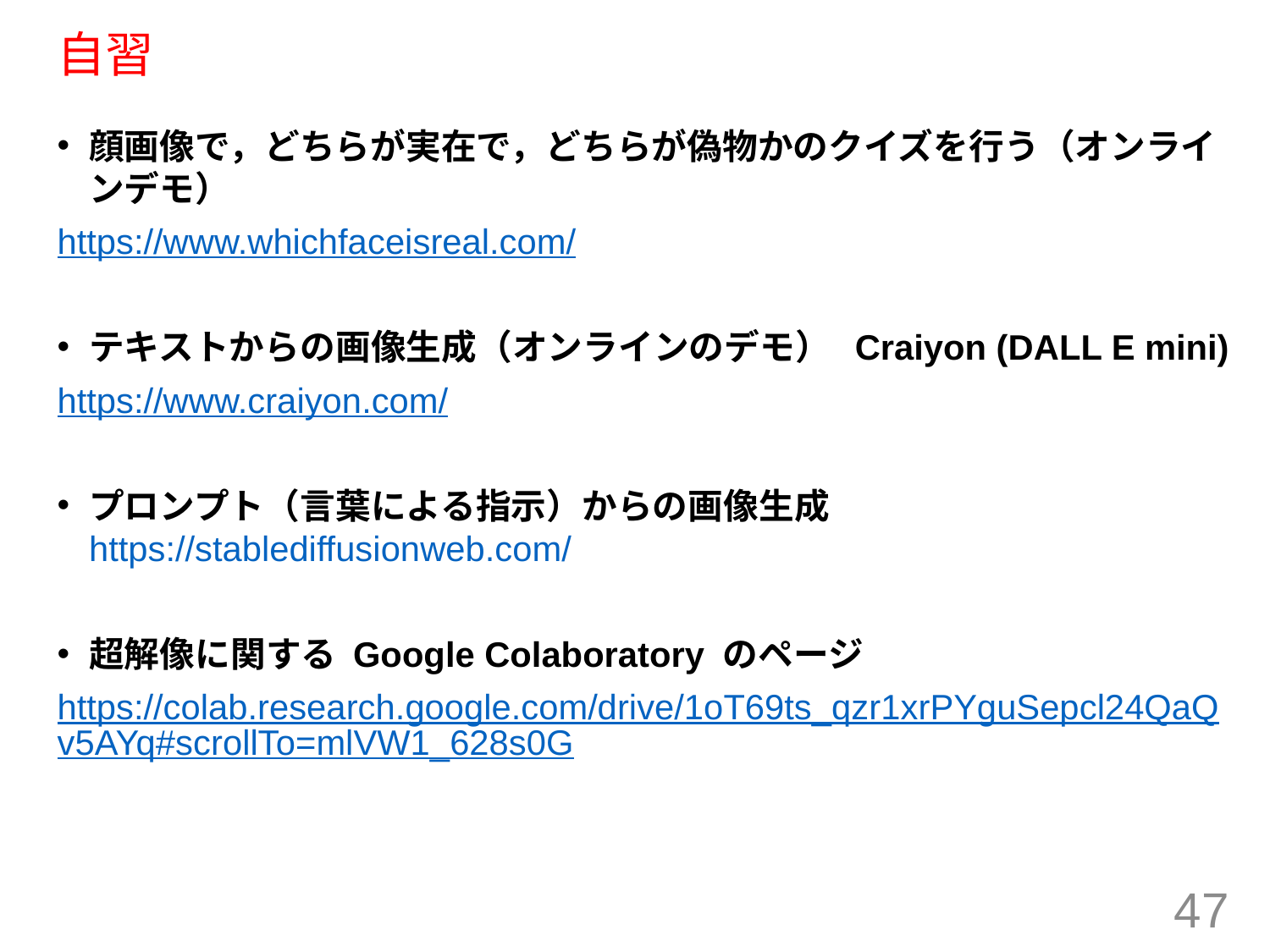

# 自習
顔画像で，どちらが実在で，どちらが偽物かのクイズを行う（オンラインデモ）
https://www.whichfaceisreal.com/

テキストからの画像生成（オンラインのデモ）  Craiyon (DALL E mini)
https://www.craiyon.com/

プロンプト（言葉による指示）からの画像生成https://stablediffusionweb.com/

超解像に関する Google Colaboratory のページ
https://colab.research.google.com/drive/1oT69ts_qzr1xrPYguSepcl24QaQv5AYq#scrollTo=mlVW1_628s0G

47